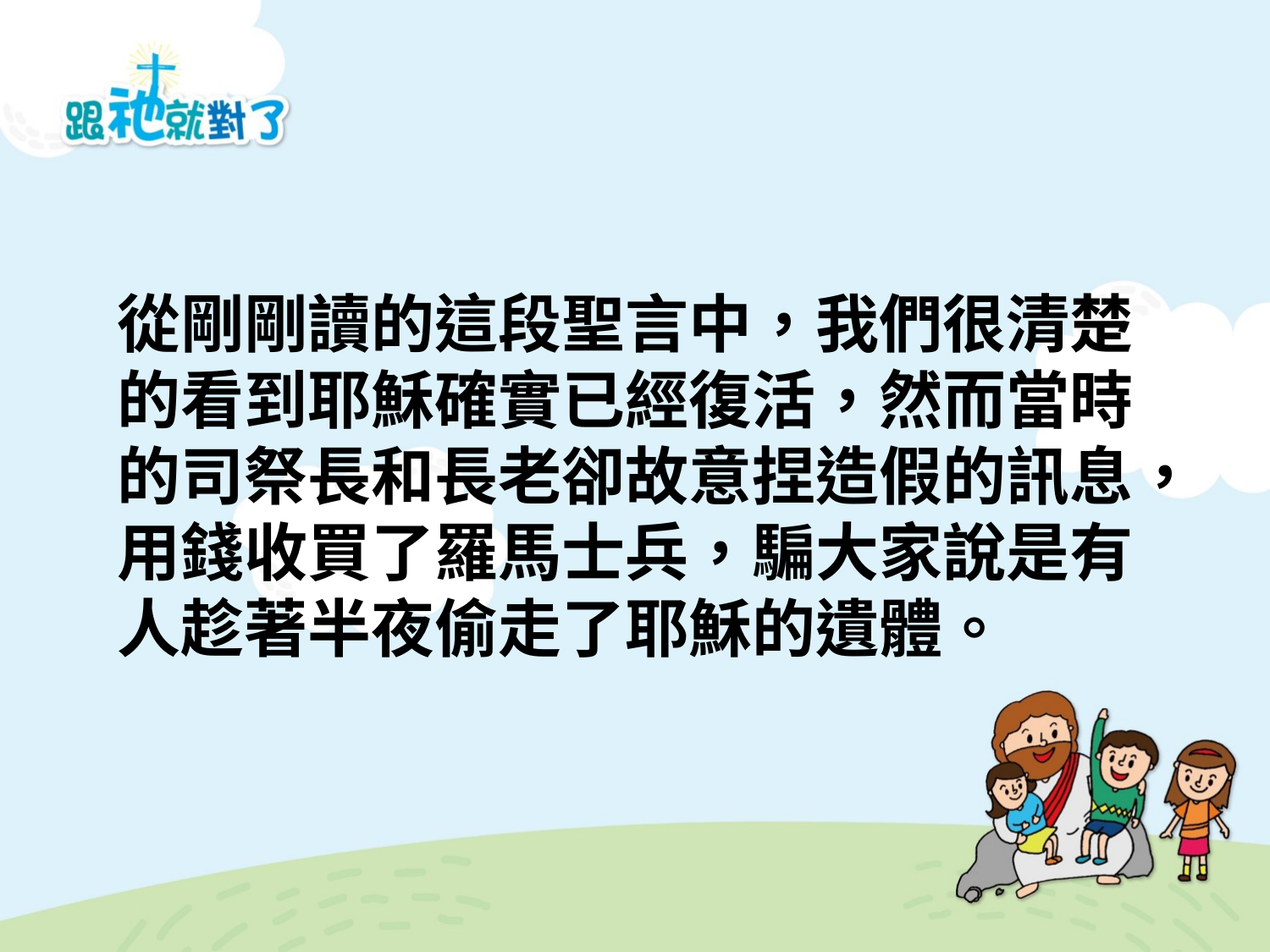

從剛剛讀的這段聖言中，我們很清楚的看到耶穌確實已經復活，然而當時的司祭長和長老卻故意捏造假的訊息，用錢收買了羅馬士兵，騙大家說是有人趁著半夜偷走了耶穌的遺體。